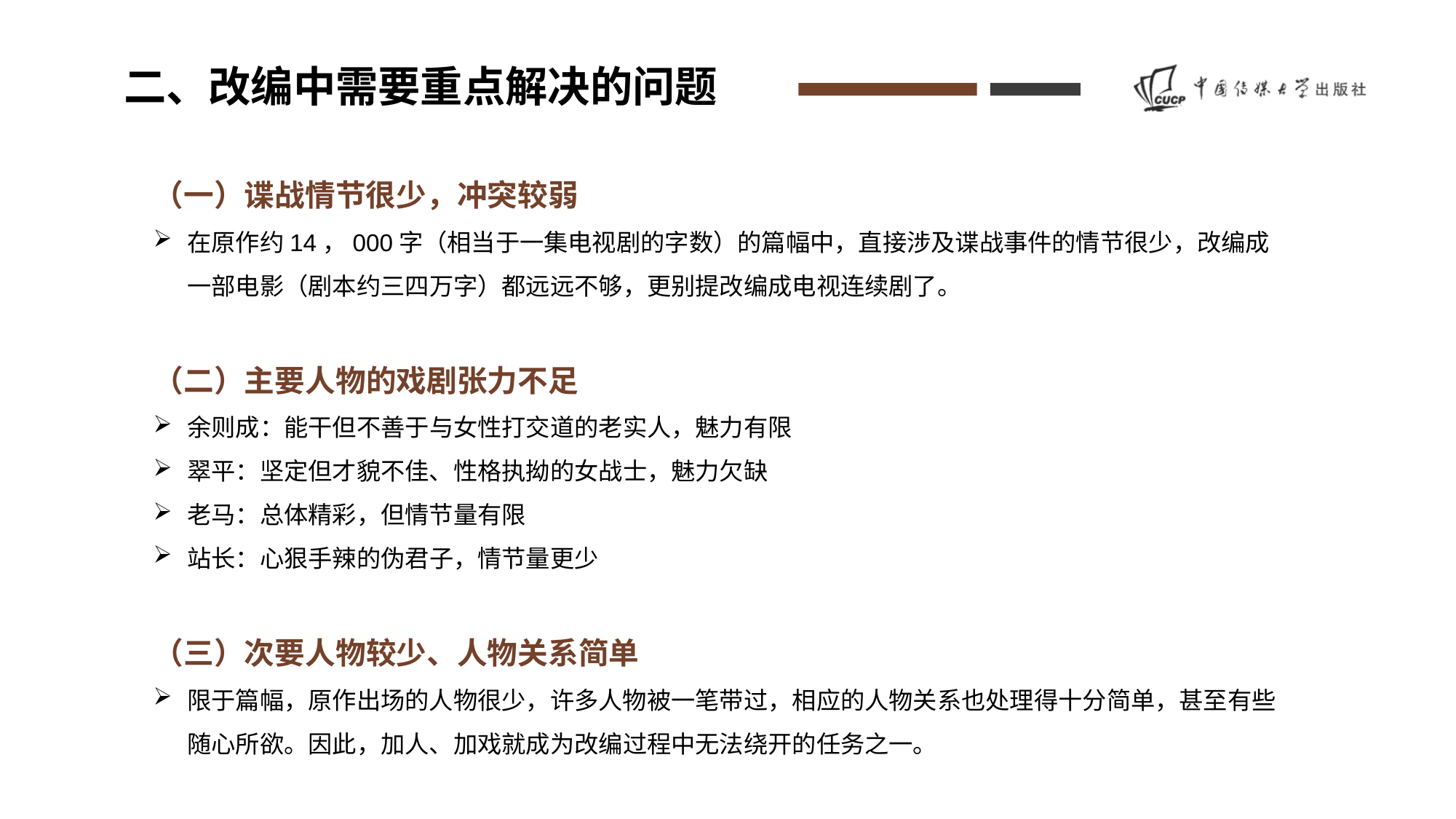

二、改编中需要重点解决的问题

（一）谍战情节很少，冲突较弱
在原作约14，000字（相当于一集电视剧的字数）的篇幅中，直接涉及谍战事件的情节很少，改编成一部电影（剧本约三四万字）都远远不够，更别提改编成电视连续剧了。

（二）主要人物的戏剧张力不足
余则成：能干但不善于与女性打交道的老实人，魅力有限
翠平：坚定但才貌不佳、性格执拗的女战士，魅力欠缺
老马：总体精彩，但情节量有限
站长：心狠手辣的伪君子，情节量更少

（三）次要人物较少、人物关系简单
限于篇幅，原作出场的人物很少，许多人物被一笔带过，相应的人物关系也处理得十分简单，甚至有些随心所欲。因此，加人、加戏就成为改编过程中无法绕开的任务之一。